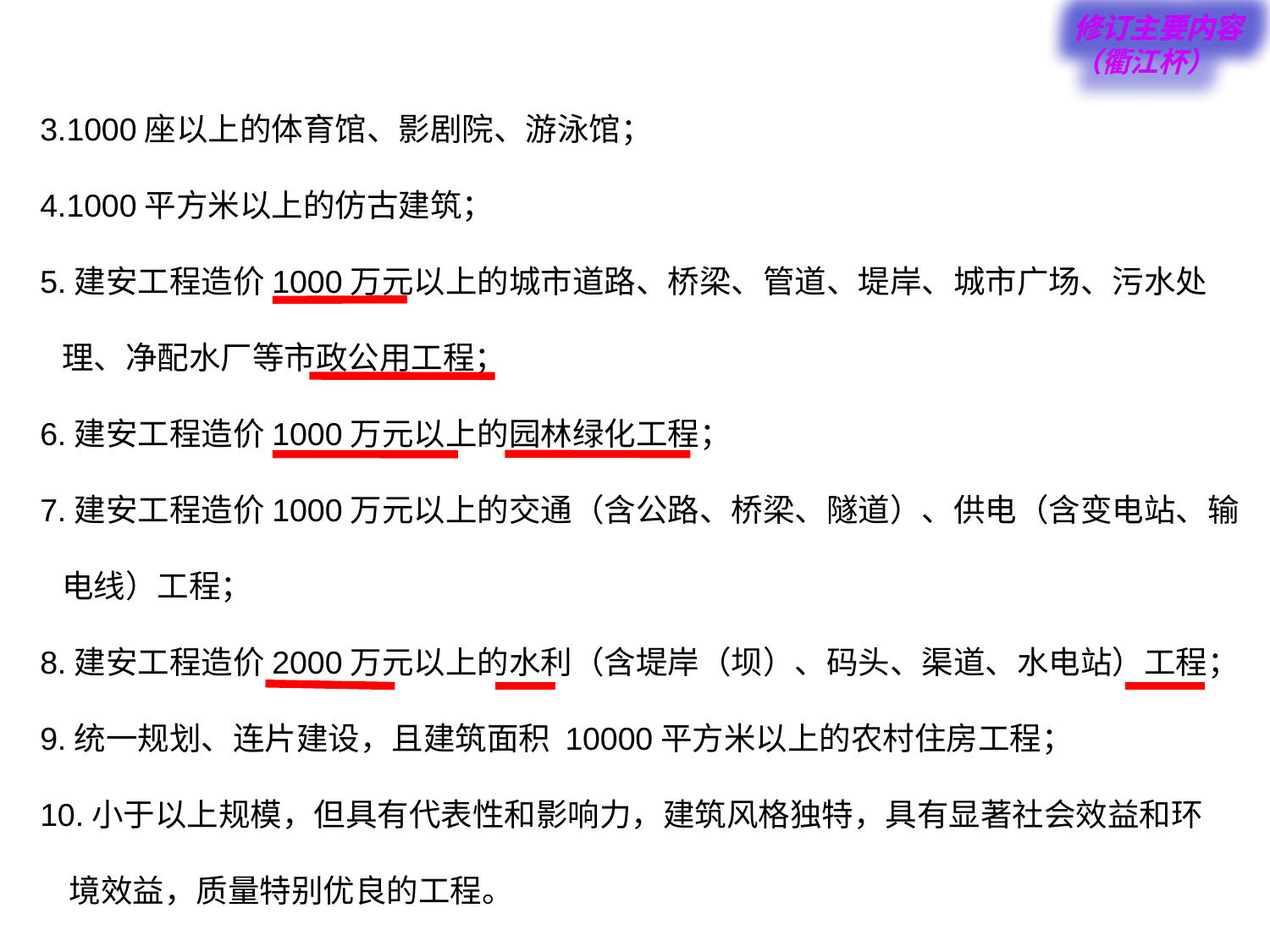

修订主要内容
修订主要内容（衢江杯）
3.1000座以上的体育馆、影剧院、游泳馆；
4.1000平方米以上的仿古建筑；
5.建安工程造价1000万元以上的城市道路、桥梁、管道、堤岸、城市广场、污水处
  理、净配水厂等市政公用工程；
6.建安工程造价1000万元以上的园林绿化工程；
7.建安工程造价1000万元以上的交通（含公路、桥梁、隧道）、供电（含变电站、输
  电线）工程；
8.建安工程造价2000万元以上的水利（含堤岸（坝）、码头、渠道、水电站）工程；
9.统一规划、连片建设，且建筑面积 10000平方米以上的农村住房工程；
10.小于以上规模，但具有代表性和影响力，建筑风格独特，具有显著社会效益和环
   境效益，质量特别优良的工程。